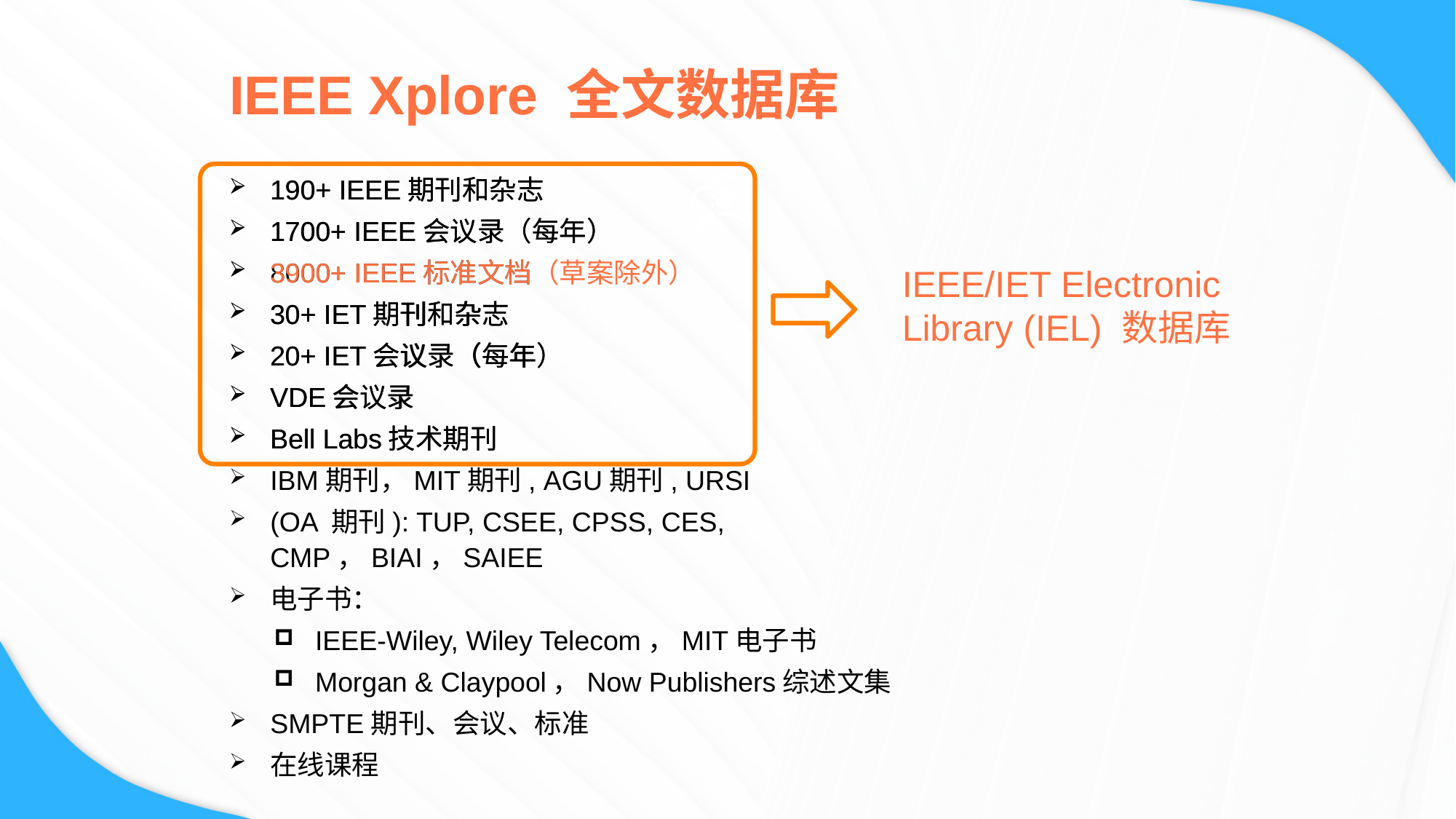

# IEEE Xplore 全文数据库

190+ IEEE期刊和杂志
1700+ IEEE会议录（每年）
8000+ IEEE标准文档
30+ IET期刊和杂志
20+ IET会议录（每年）
VDE会议录
Bell Labs技术期刊
IBM期刊，MIT期刊, AGU期刊, URSI
(OA 期刊): TUP, CSEE, CPSS, CES, CMP，BIAI，SAIEE
电子书：
IEEE-Wiley, Wiley Telecom，MIT电子书
Morgan & Claypool，Now Publishers综述文集
SMPTE期刊、会议、标准
在线课程

190+ IEEE期刊和杂志
1700+ IEEE会议录（每年）
3900+ IEEE标准文档（草案除外）
30+ IET期刊和杂志
20+ IET会议录（每年）
VDE会议录
Bell Labs技术期刊

IEEE/IET Electronic Library (IEL) 数据库